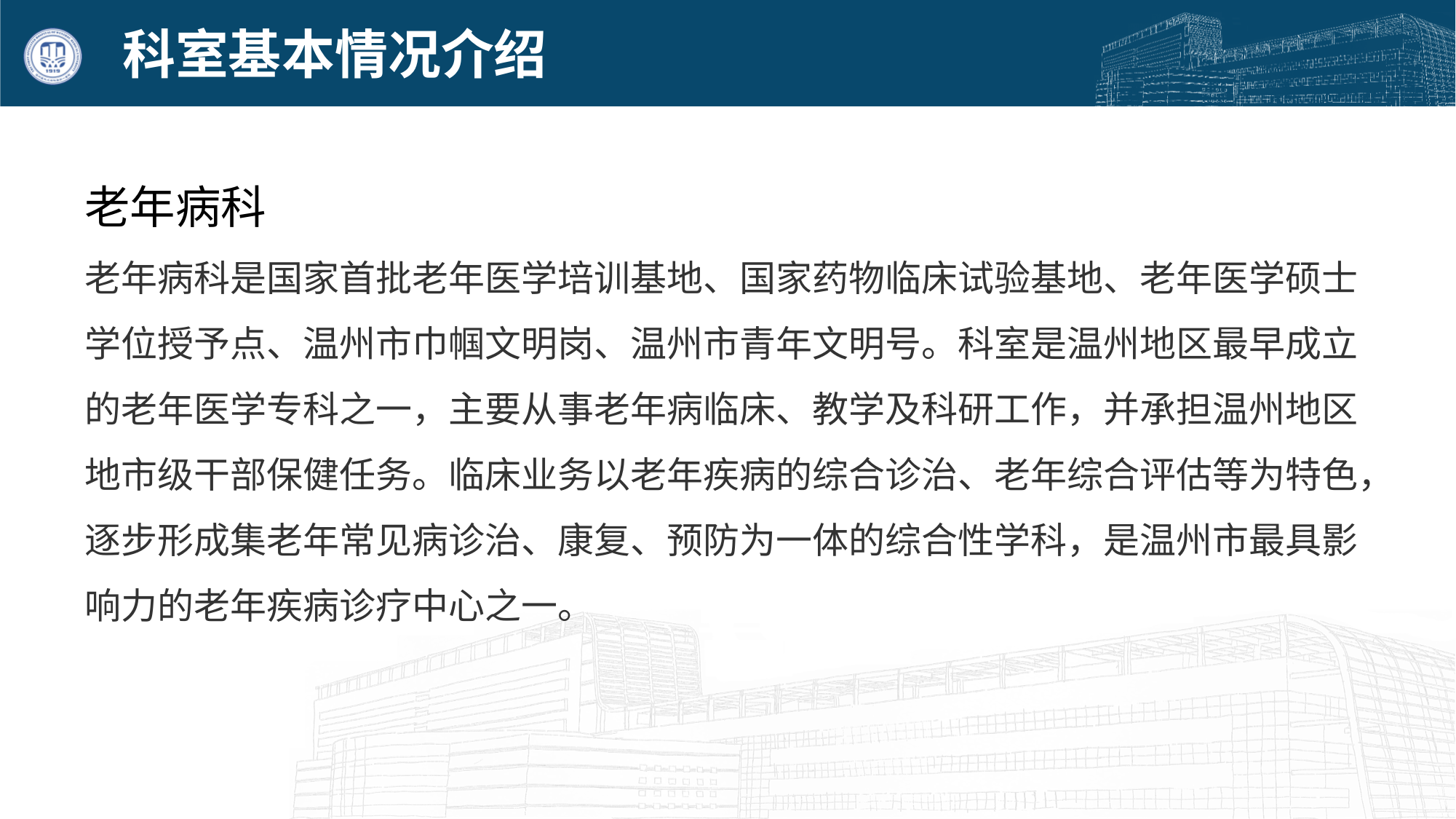

科室基本情况介绍
老年病科
老年病科是国家首批老年医学培训基地、国家药物临床试验基地、老年医学硕士学位授予点、温州市巾帼文明岗、温州市青年文明号。科室是温州地区最早成立的老年医学专科之一，主要从事老年病临床、教学及科研工作，并承担温州地区地市级干部保健任务。临床业务以老年疾病的综合诊治、老年综合评估等为特色，逐步形成集老年常见病诊治、康复、预防为一体的综合性学科，是温州市最具影响力的老年疾病诊疗中心之一。